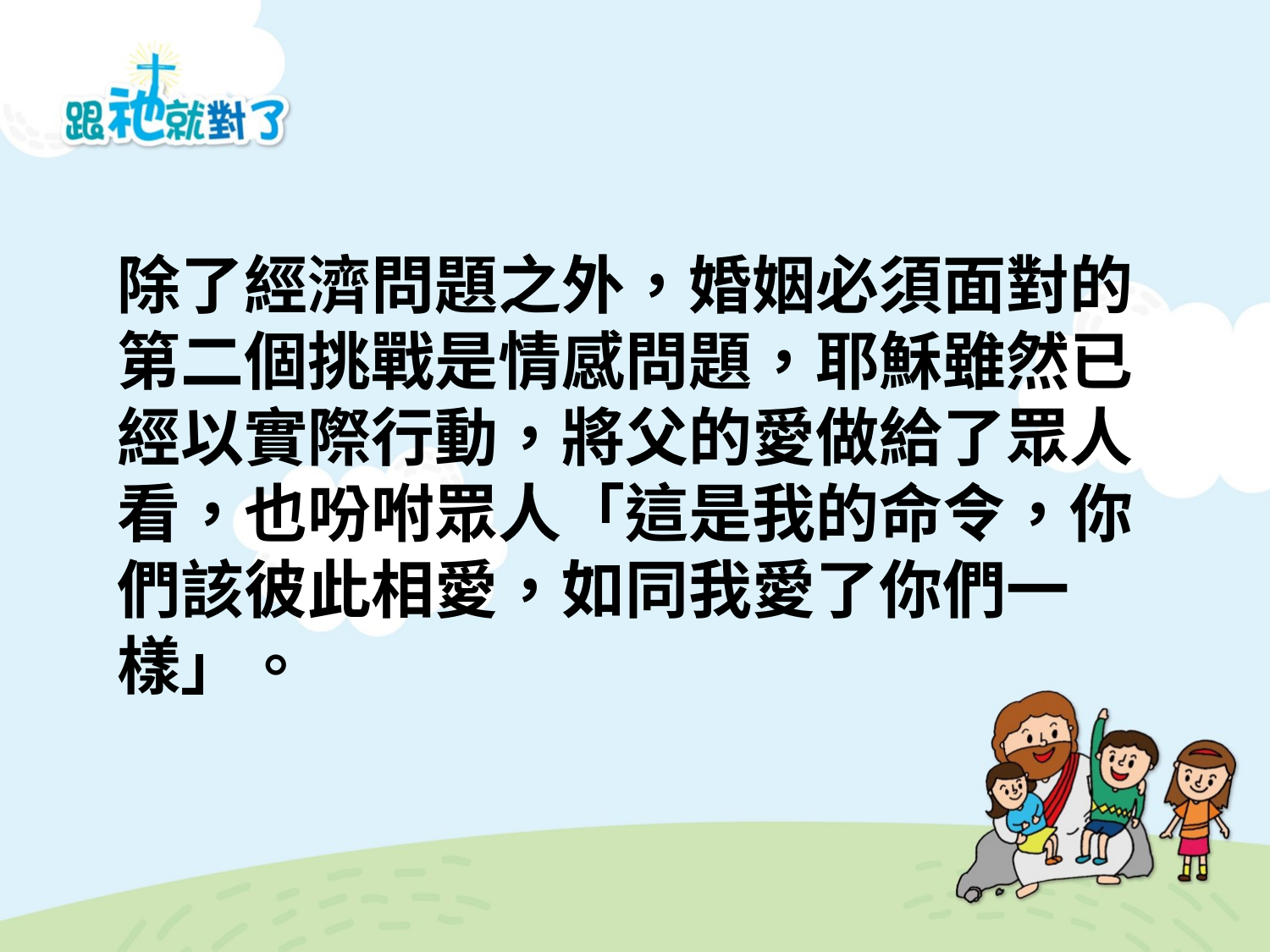

除了經濟問題之外，婚姻必須面對的第二個挑戰是情感問題，耶穌雖然已經以實際行動，將父的愛做給了眾人看，也吩咐眾人「這是我的命令，你們該彼此相愛，如同我愛了你們一樣」。